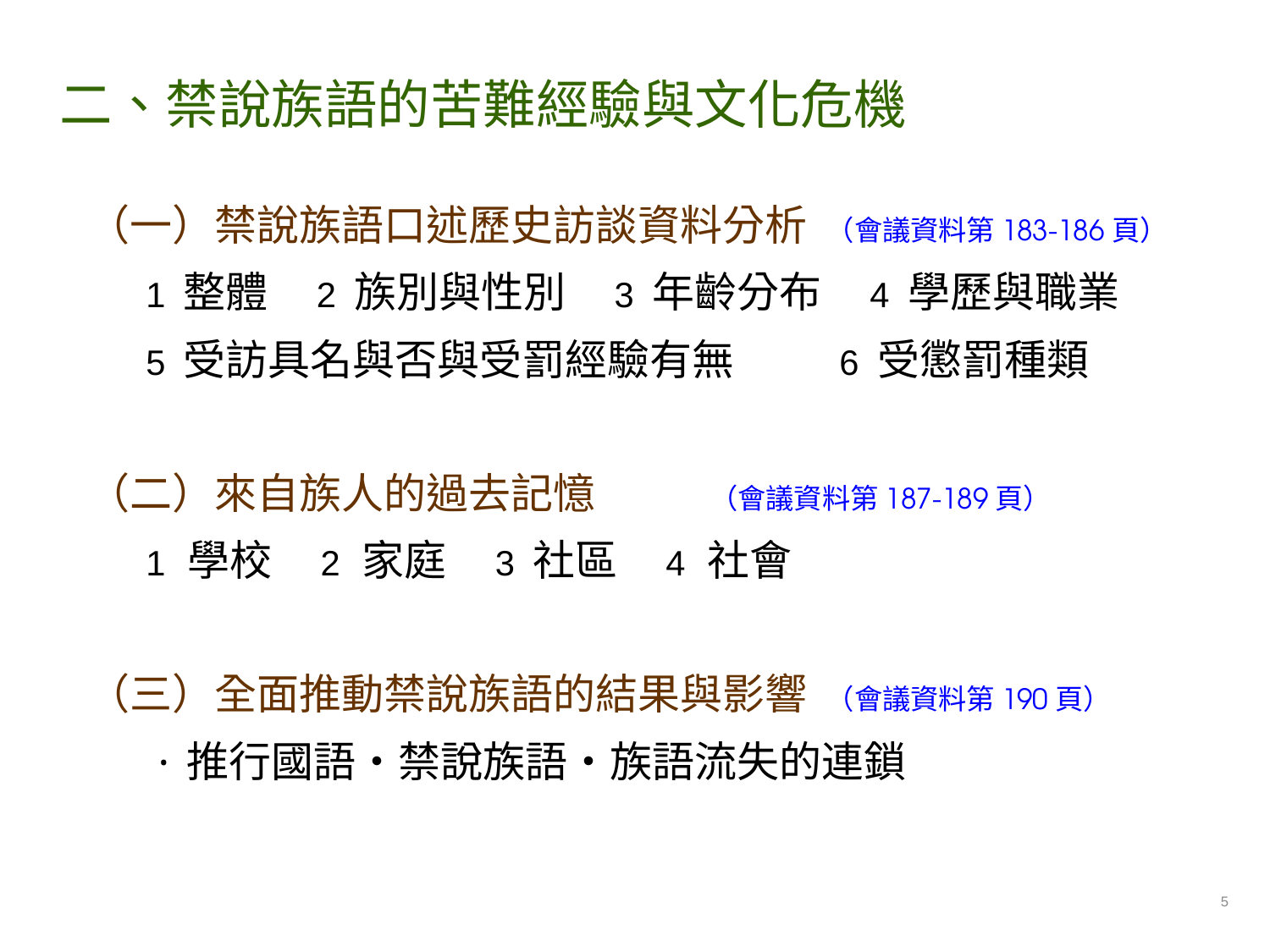

二、禁說族語的苦難經驗與文化危機
（一）禁說族語口述歷史訪談資料分析  （會議資料第183-186頁）
      1 整體    2 族別與性別    3 年齡分布    4 學歷與職業
      5 受訪具名與否與受罰經驗有無          6 受懲罰種類

（二）來自族人的過去記憶            （會議資料第187-189頁）
      1 學校    2 家庭    3 社區    4 社會

（三）全面推動禁說族語的結果與影響  （會議資料第190頁）
   ·推行國語・禁說族語・族語流失的連鎖
5